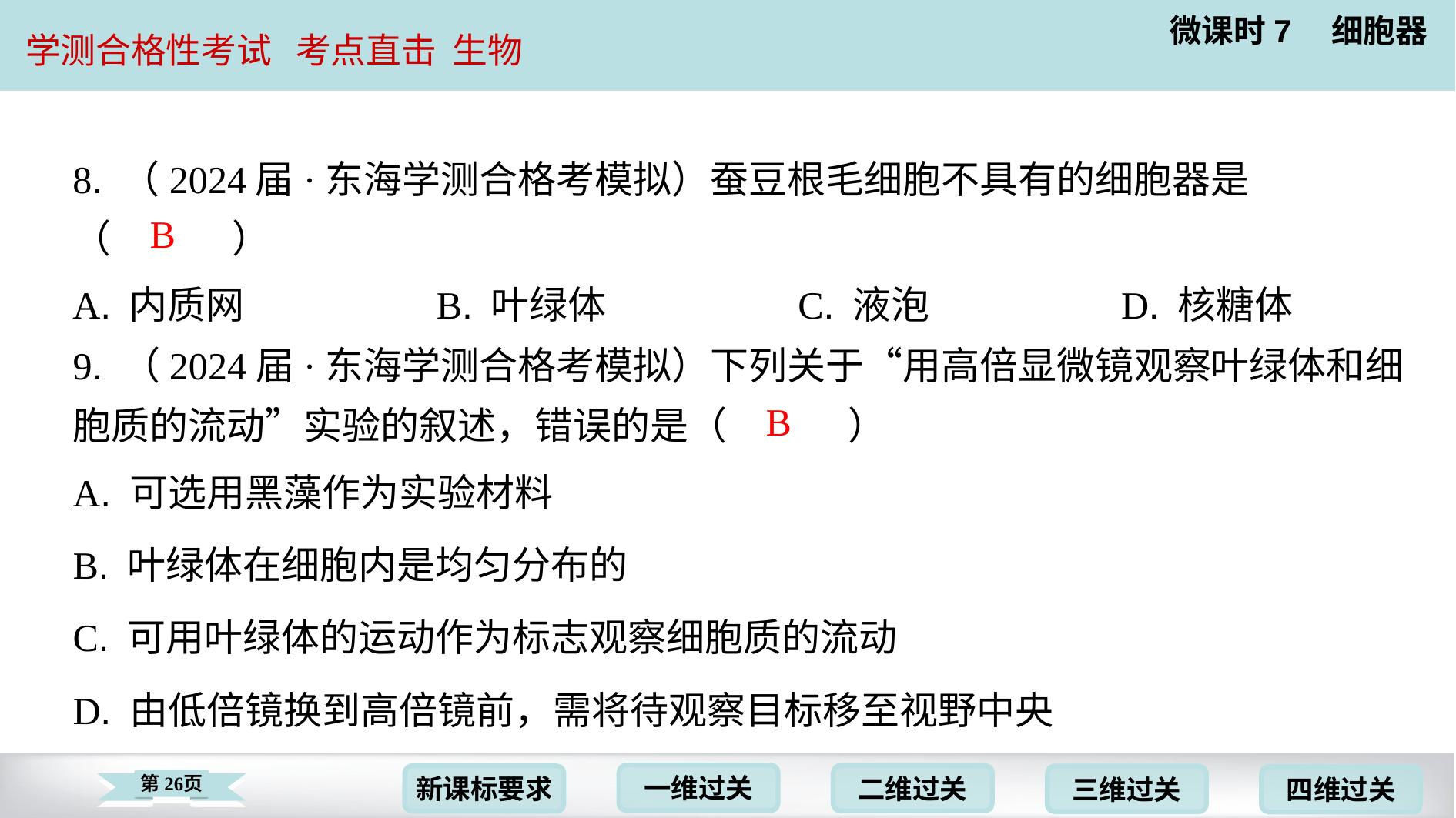

8. （2024届·东海学测合格考模拟）蚕豆根毛细胞不具有的细胞器是
（　B　）
B
| A. 内质网 | B. 叶绿体 | C. 液泡 | D. 核糖体 |
| --- | --- | --- | --- |
9. （2024届·东海学测合格考模拟）下列关于“用高倍显微镜观察叶绿体和细
胞质的流动”实验的叙述，错误的是（　B　）
B
| A. 可选用黑藻作为实验材料 |
| --- |
| B. 叶绿体在细胞内是均匀分布的 |
| C. 可用叶绿体的运动作为标志观察细胞质的流动 |
| D. 由低倍镜换到高倍镜前，需将待观察目标移至视野中央 |